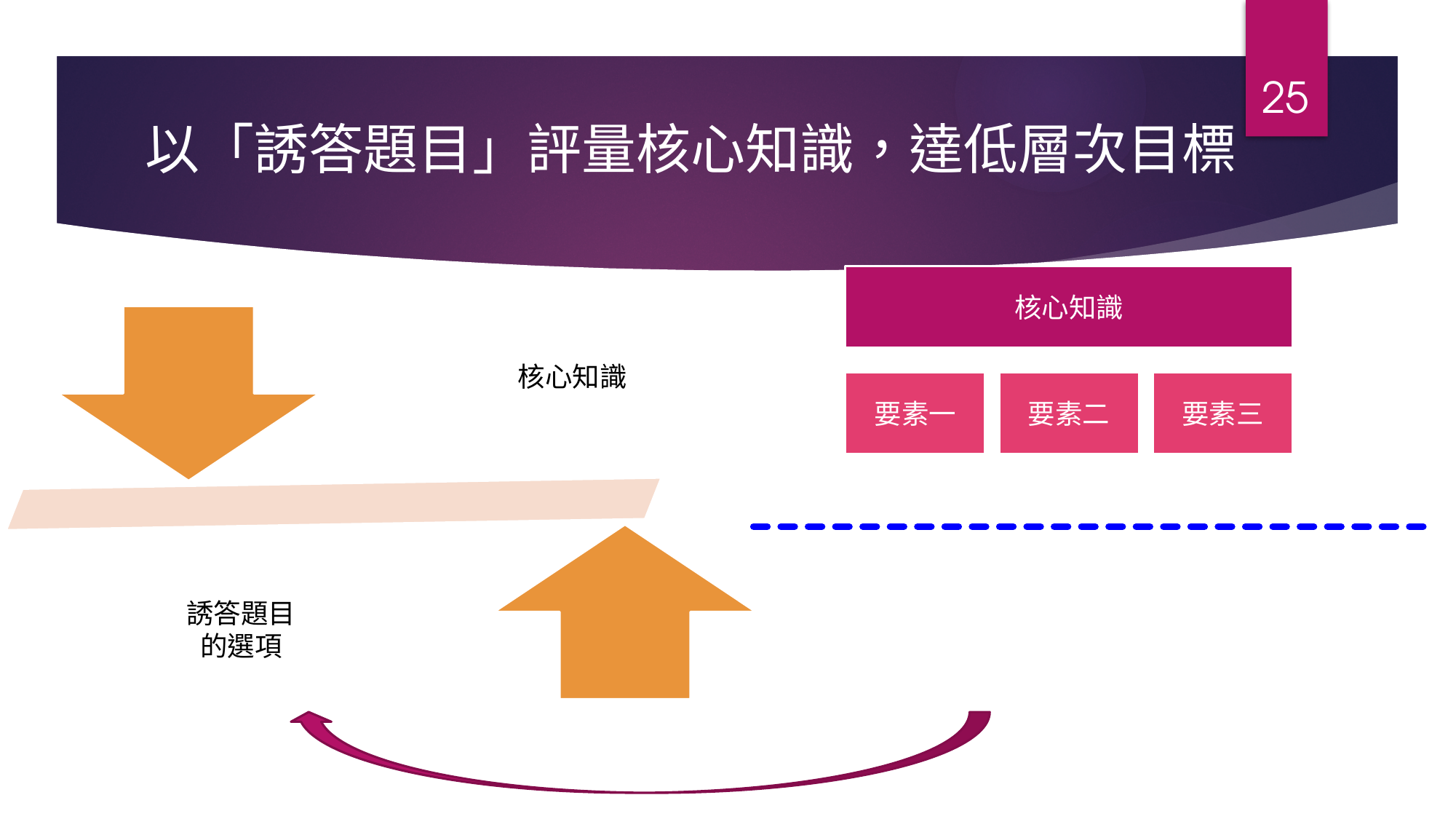

25
# 以「誘答題目」評量核心知識，達低層次目標
核心知識
要素一
要素二
要素三
核心知識
誘答題目
的選項